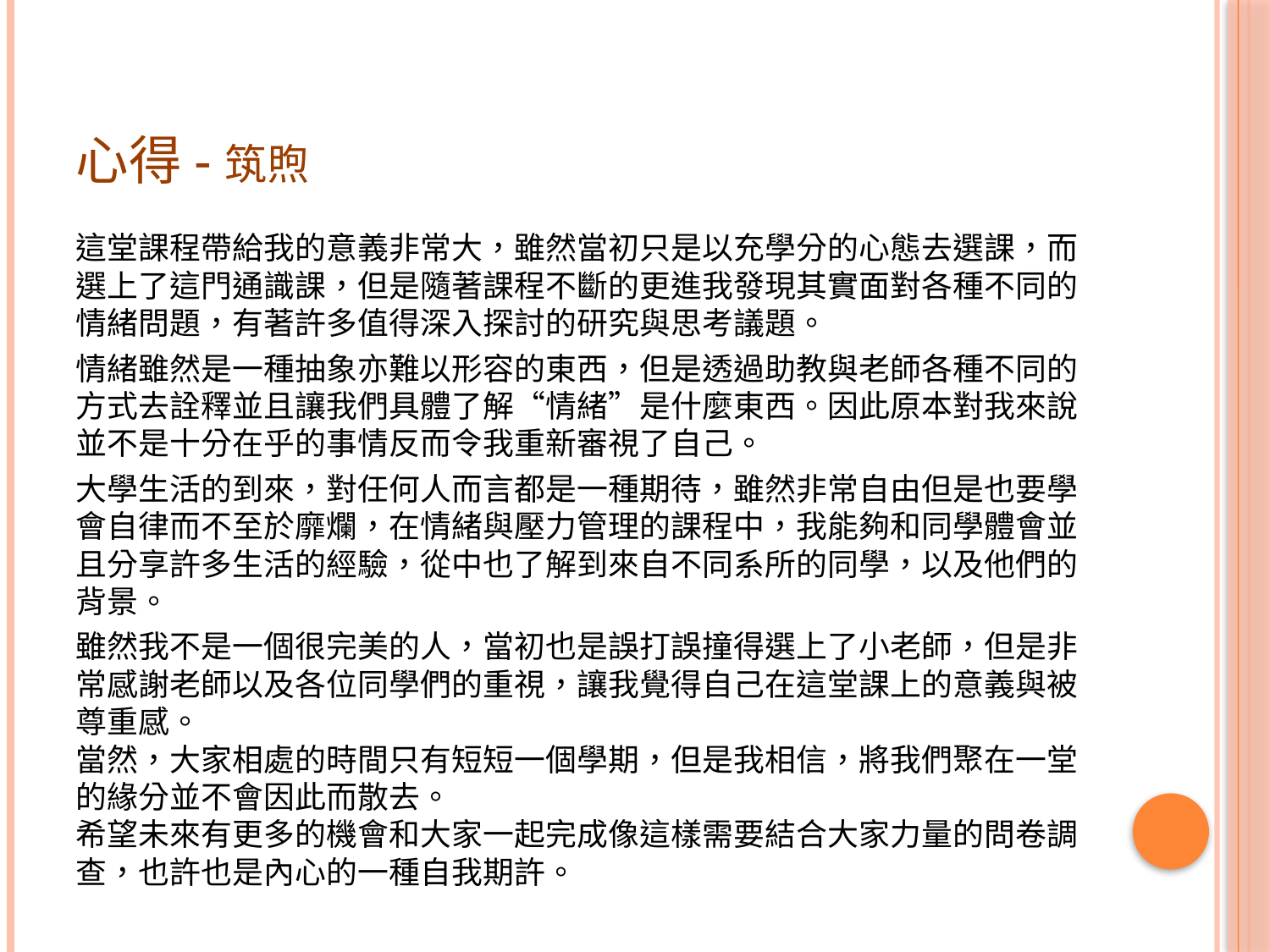

# 心得-筑煦
這堂課程帶給我的意義非常大，雖然當初只是以充學分的心態去選課，而選上了這門通識課，但是隨著課程不斷的更進我發現其實面對各種不同的情緒問題，有著許多值得深入探討的研究與思考議題。
情緒雖然是一種抽象亦難以形容的東西，但是透過助教與老師各種不同的方式去詮釋並且讓我們具體了解“情緒”是什麼東西。因此原本對我來說並不是十分在乎的事情反而令我重新審視了自己。
大學生活的到來，對任何人而言都是一種期待，雖然非常自由但是也要學會自律而不至於靡爛，在情緒與壓力管理的課程中，我能夠和同學體會並且分享許多生活的經驗，從中也了解到來自不同系所的同學，以及他們的背景。
雖然我不是一個很完美的人，當初也是誤打誤撞得選上了小老師，但是非常感謝老師以及各位同學們的重視，讓我覺得自己在這堂課上的意義與被尊重感。
當然，大家相處的時間只有短短一個學期，但是我相信，將我們聚在一堂的緣分並不會因此而散去。
希望未來有更多的機會和大家一起完成像這樣需要結合大家力量的問卷調查，也許也是內心的一種自我期許。